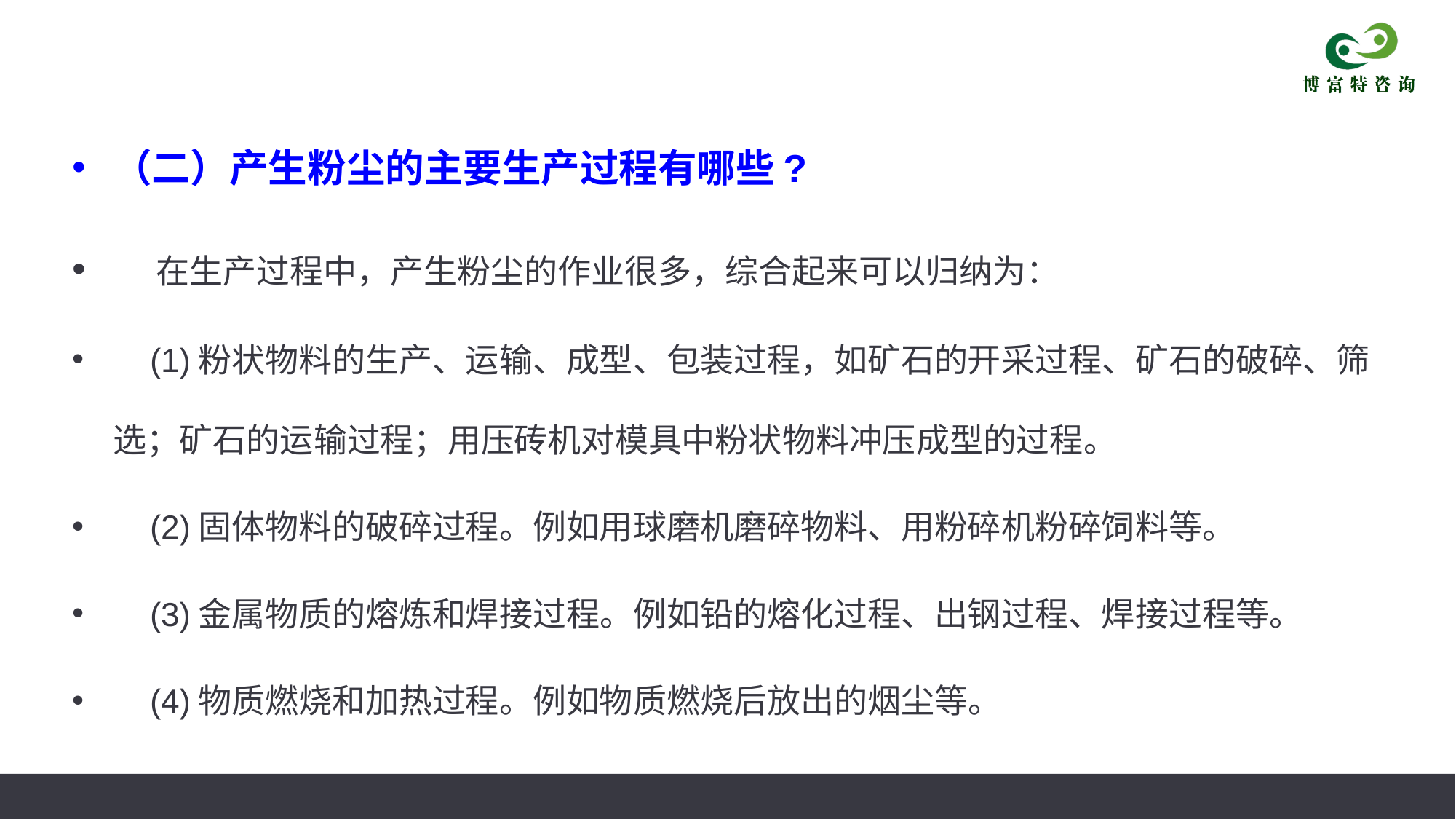

（二）产生粉尘的主要生产过程有哪些?
    在生产过程中，产生粉尘的作业很多，综合起来可以归纳为：
    (1)粉状物料的生产、运输、成型、包装过程，如矿石的开采过程、矿石的破碎、筛选；矿石的运输过程；用压砖机对模具中粉状物料冲压成型的过程。
    (2)固体物料的破碎过程。例如用球磨机磨碎物料、用粉碎机粉碎饲料等。
    (3)金属物质的熔炼和焊接过程。例如铅的熔化过程、出钢过程、焊接过程等。
    (4)物质燃烧和加热过程。例如物质燃烧后放出的烟尘等。